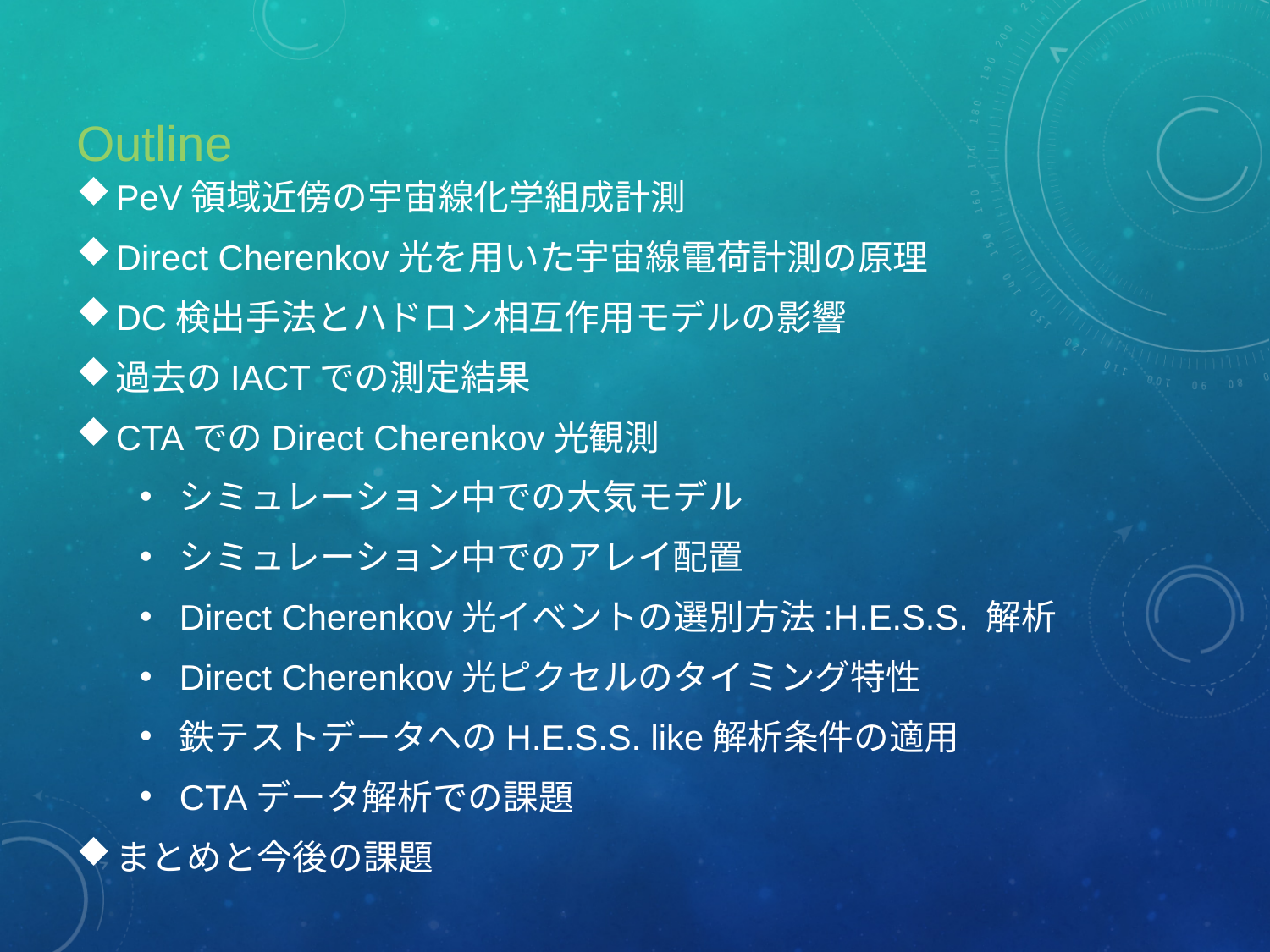

# Outline
PeV領域近傍の宇宙線化学組成計測
Direct Cherenkov光を用いた宇宙線電荷計測の原理
DC検出手法とハドロン相互作用モデルの影響
過去のIACTでの測定結果
CTAでのDirect Cherenkov光観測
シミュレーション中での大気モデル
シミュレーション中でのアレイ配置
Direct Cherenkov光イベントの選別方法:H.E.S.S. 解析
Direct Cherenkov光ピクセルのタイミング特性
鉄テストデータへのH.E.S.S. like解析条件の適用
CTAデータ解析での課題
まとめと今後の課題